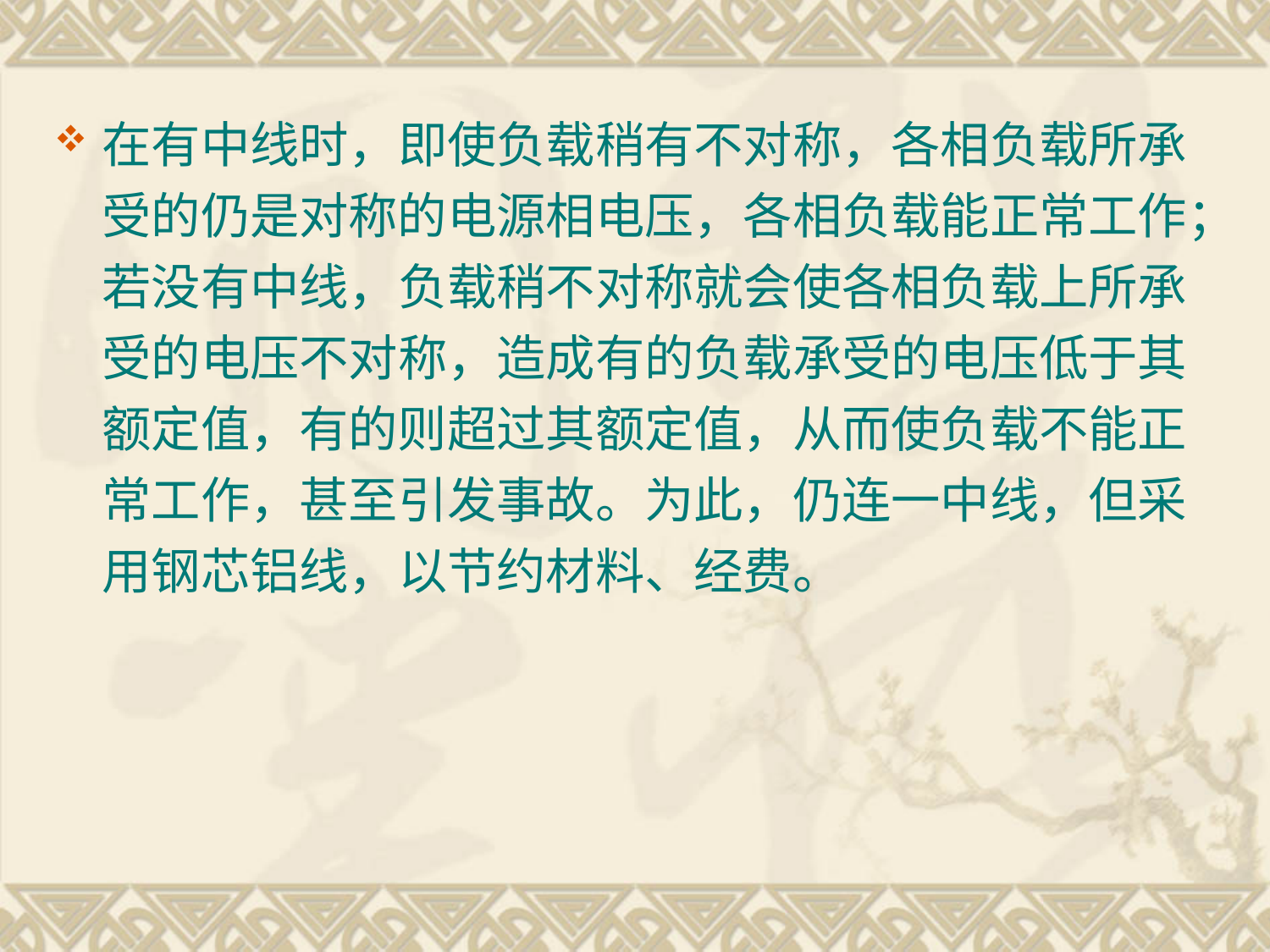

在有中线时，即使负载稍有不对称，各相负载所承受的仍是对称的电源相电压，各相负载能正常工作；若没有中线，负载稍不对称就会使各相负载上所承受的电压不对称，造成有的负载承受的电压低于其额定值，有的则超过其额定值，从而使负载不能正常工作，甚至引发事故。为此，仍连一中线，但采用钢芯铝线，以节约材料、经费。